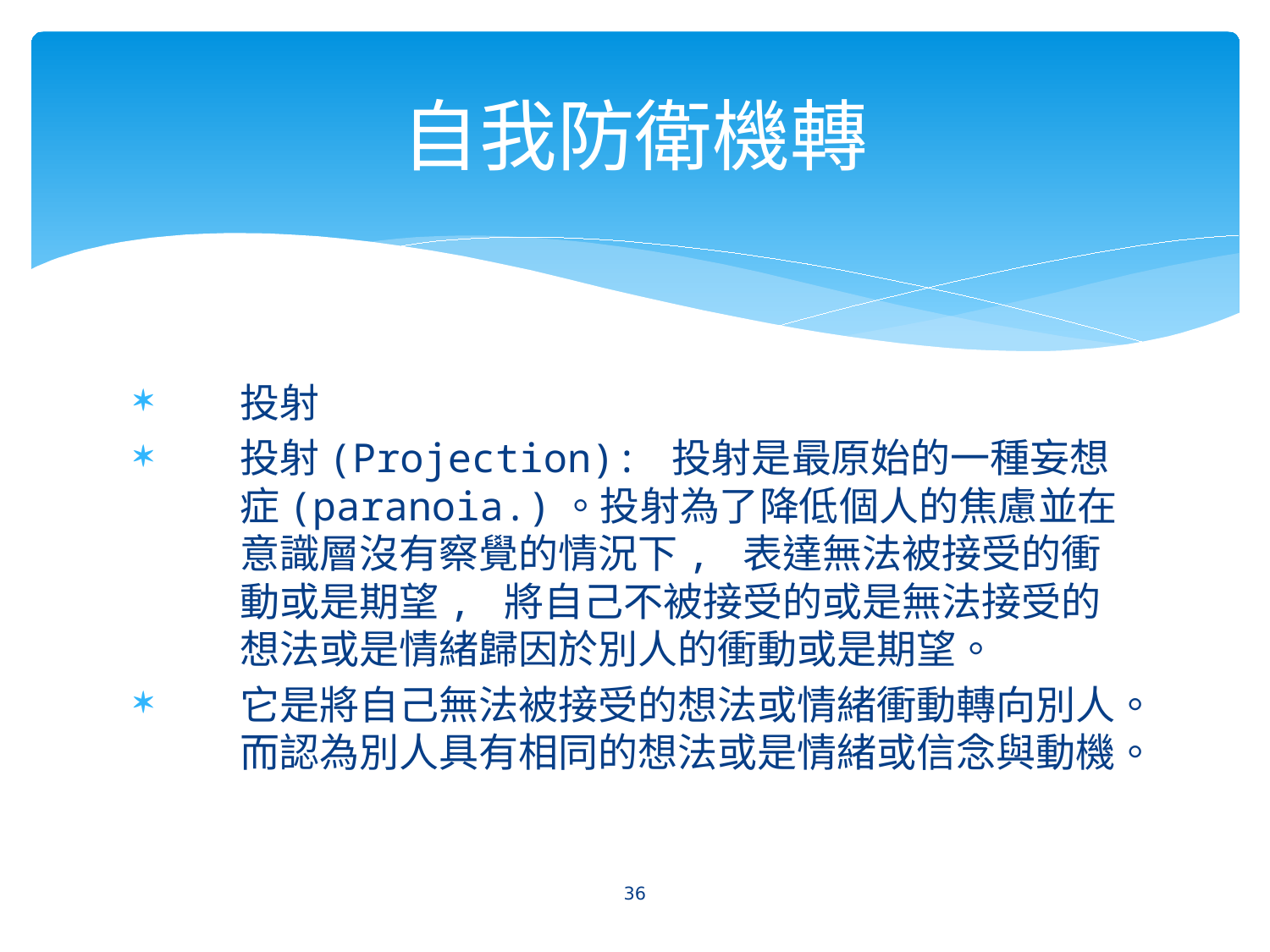

# 自我防衛機轉
投射
投射(Projection): 投射是最原始的一種妄想症(paranoia.)。投射為了降低個人的焦慮並在意識層沒有察覺的情況下, 表達無法被接受的衝動或是期望, 將自己不被接受的或是無法接受的想法或是情緒歸因於別人的衝動或是期望。
它是將自己無法被接受的想法或情緒衝動轉向別人。而認為別人具有相同的想法或是情緒或信念與動機。
36